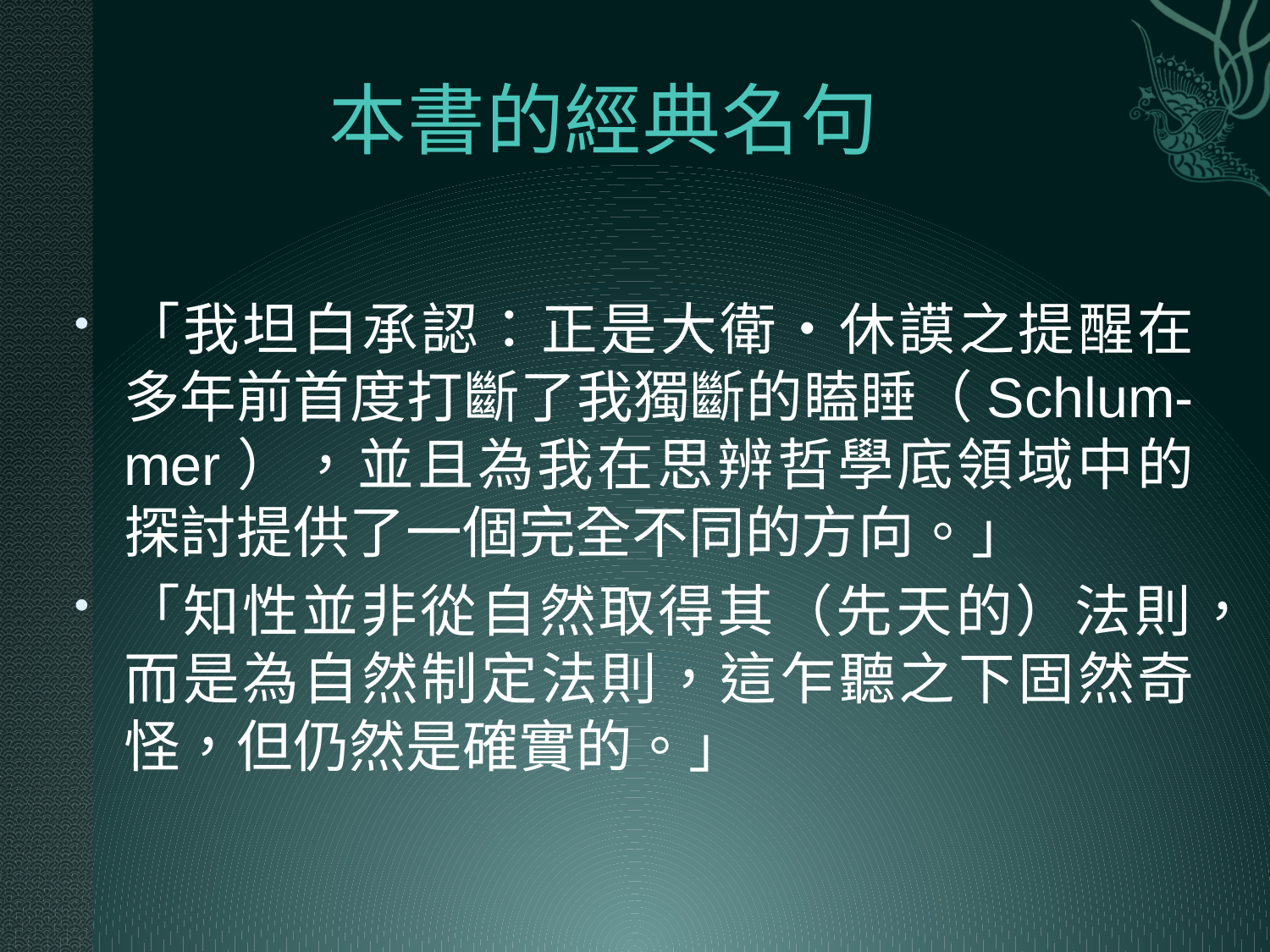

# 本書的經典名句

「我坦白承認：正是大衛‧休謨之提醒在多年前首度打斷了我獨斷的瞌睡（Schlum-mer），並且為我在思辨哲學底領域中的探討提供了一個完全不同的方向。」
「知性並非從自然取得其（先天的）法則，而是為自然制定法則，這乍聽之下固然奇怪，但仍然是確實的。」